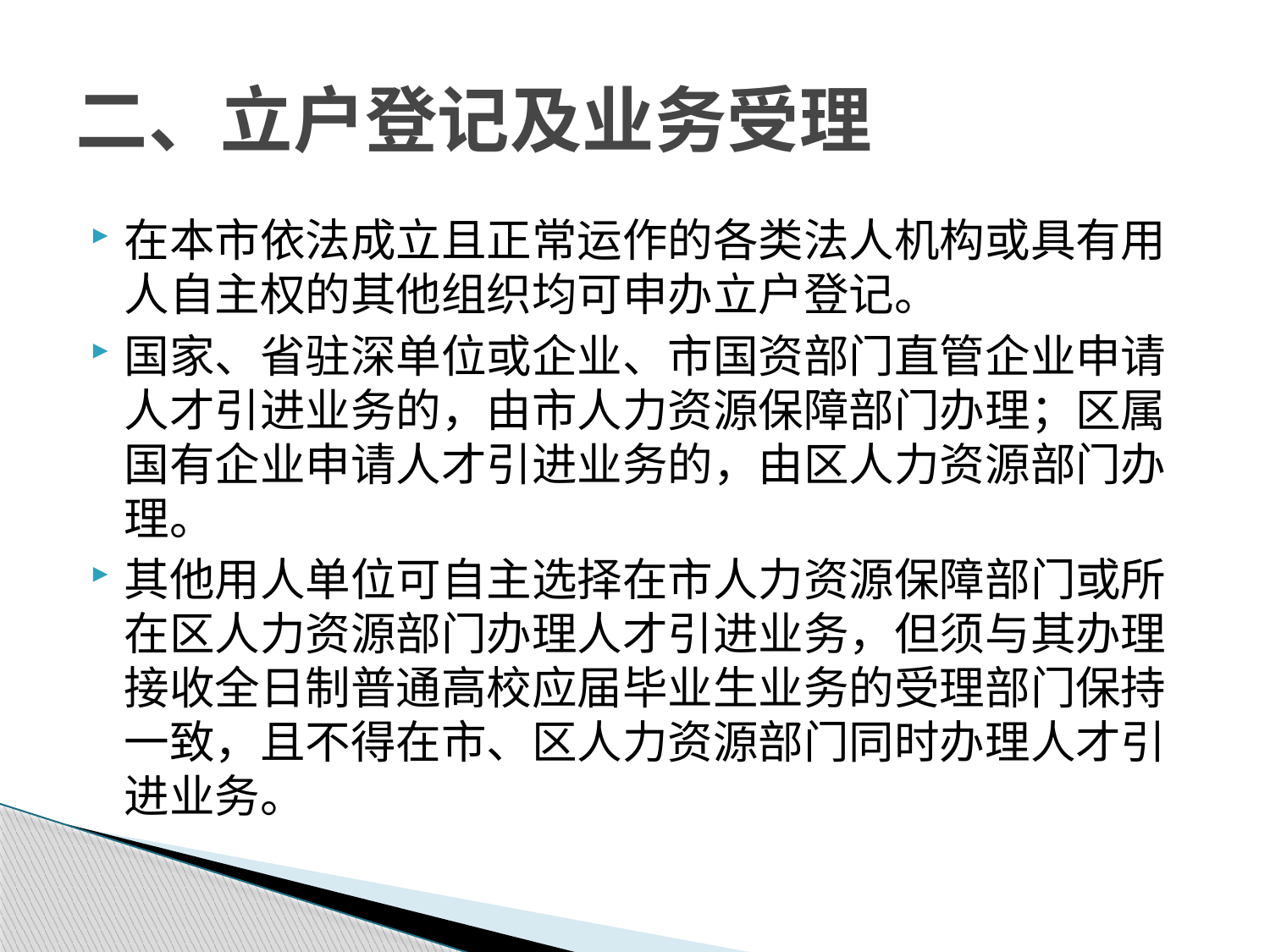

# 二、立户登记及业务受理
在本市依法成立且正常运作的各类法人机构或具有用人自主权的其他组织均可申办立户登记。
国家、省驻深单位或企业、市国资部门直管企业申请人才引进业务的，由市人力资源保障部门办理；区属国有企业申请人才引进业务的，由区人力资源部门办理。
其他用人单位可自主选择在市人力资源保障部门或所在区人力资源部门办理人才引进业务，但须与其办理接收全日制普通高校应届毕业生业务的受理部门保持一致，且不得在市、区人力资源部门同时办理人才引进业务。